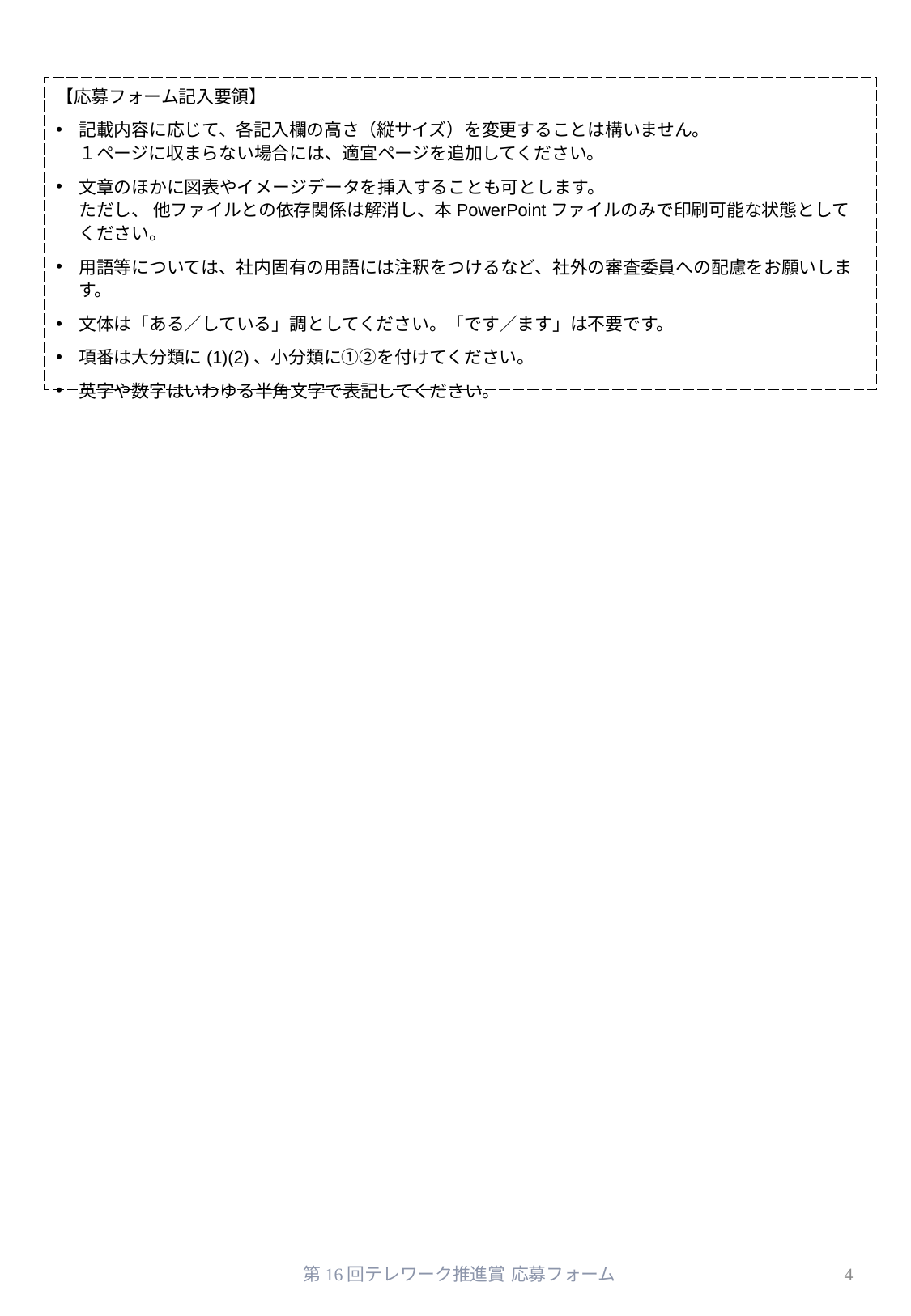

【応募フォーム記入要領】
記載内容に応じて、各記入欄の高さ（縦サイズ）を変更することは構いません。
１ページに収まらない場合には、適宜ページを追加してください。
文章のほかに図表やイメージデータを挿入することも可とします。
ただし、 他ファイルとの依存関係は解消し、本PowerPointファイルのみで印刷可能な状態としてください。
用語等については、社内固有の用語には注釈をつけるなど、社外の審査委員への配慮をお願いします。
文体は「ある／している」調としてください。「です／ます」は不要です。
項番は大分類に(1)(2)、小分類に①②を付けてください。
英字や数字はいわゆる半角文字で表記してください。
第16回テレワーク推進賞 応募フォーム
4